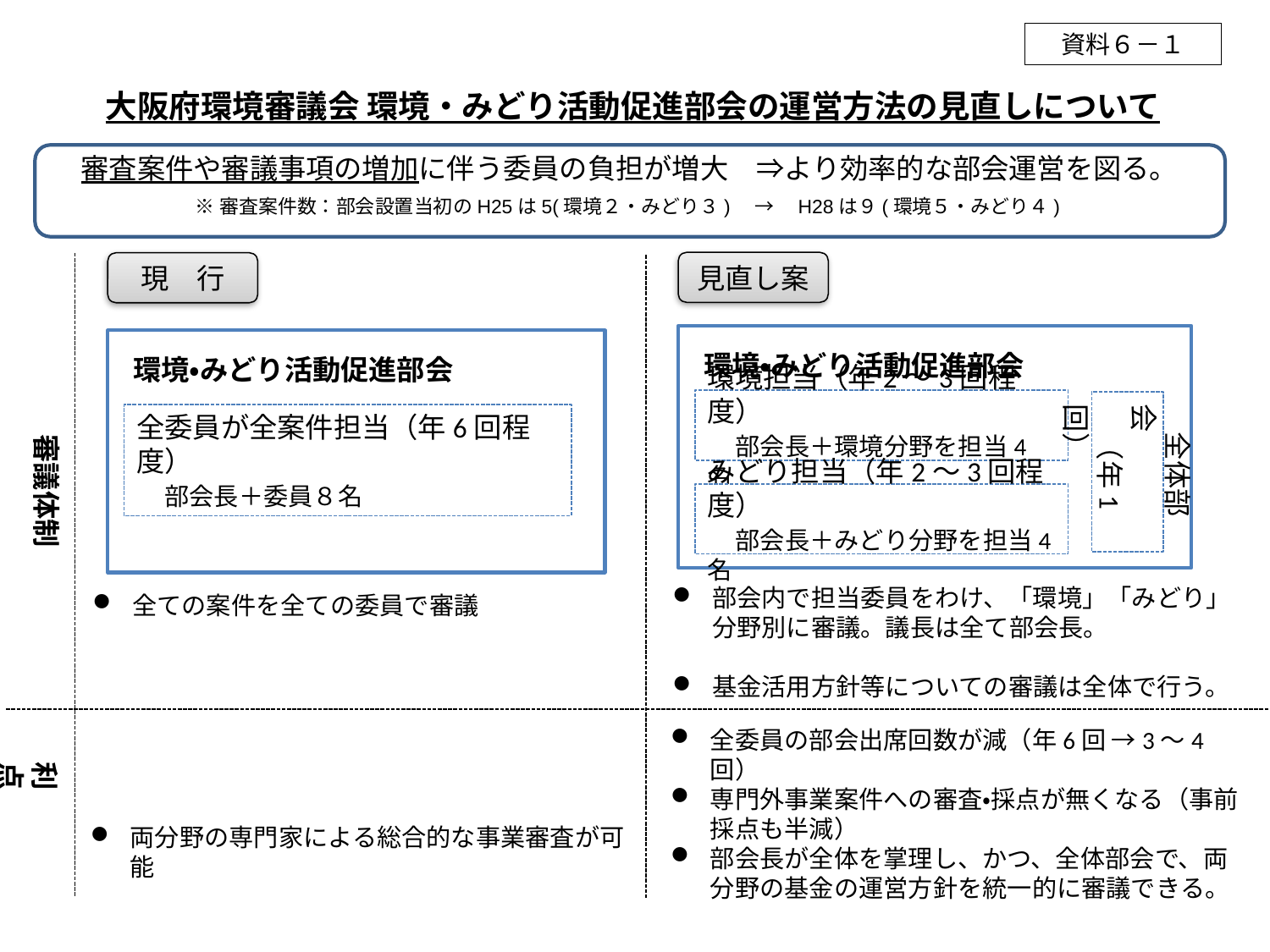

資料６－１
大阪府環境審議会 環境・みどり活動促進部会の運営方法の見直しについて

審査案件や審議事項の増加に伴う委員の負担が増大　⇒より効率的な部会運営を図る。
※審査案件数：部会設置当初のH25は5(環境２・みどり３)　→　H28は９(環境５・みどり４)
見直し案
現　行
審議体制

 環境・みどり活動促進部会

 環境・みどり活動促進部会
環境担当（年2～3回程度）
　部会長＋環境分野を担当4名
　全体部会
　（年1回）
全委員が全案件担当（年6回程度）
　部会長＋委員８名
みどり担当（年2～3回程度）
　部会長＋みどり分野を担当4名
部会内で担当委員をわけ、「環境」「みどり」分野別に審議。議長は全て部会長。

基金活用方針等についての審議は全体で行う。
全ての案件を全ての委員で審議
全委員の部会出席回数が減（年6回 →3～4回）
専門外事業案件への審査・採点が無くなる（事前採点も半減）
部会長が全体を掌理し、かつ、全体部会で、両分野の基金の運営方針を統一的に審議できる。
利点
両分野の専門家による総合的な事業審査が可能